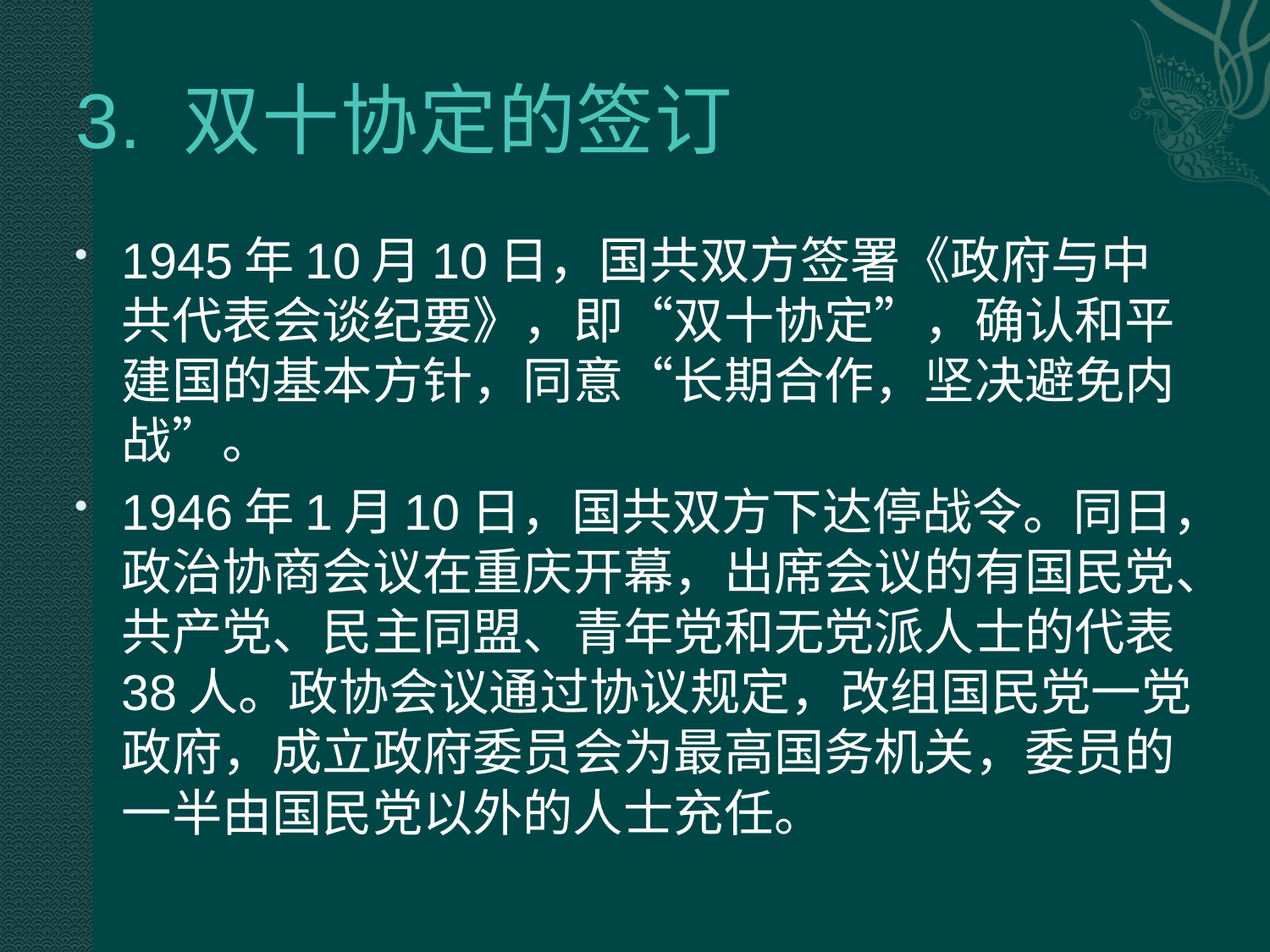

# 3. 双十协定的签订
1945年10月10日，国共双方签署《政府与中共代表会谈纪要》，即“双十协定”，确认和平建国的基本方针，同意“长期合作，坚决避免内战”。
1946年1月10日，国共双方下达停战令。同日，政治协商会议在重庆开幕，出席会议的有国民党、共产党、民主同盟、青年党和无党派人士的代表38人。政协会议通过协议规定，改组国民党一党政府，成立政府委员会为最高国务机关，委员的一半由国民党以外的人士充任。